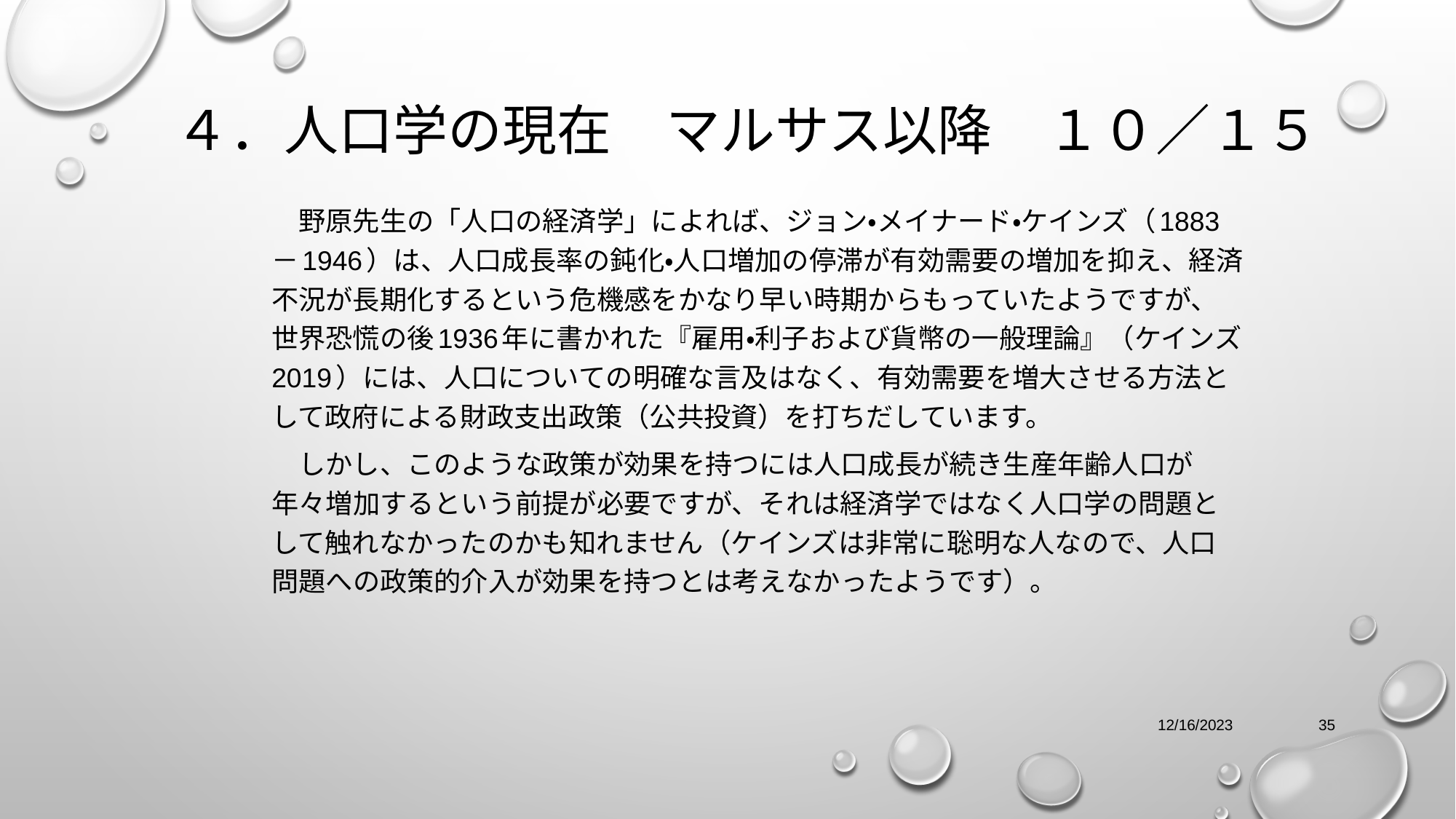

# ４．人口学の現在　マルサス以降　１０／１５
　野原先生の「人口の経済学」によれば、ジョン・メイナード・ケインズ（1883－1946）は、人口成長率の鈍化・人口増加の停滞が有効需要の増加を抑え、経済不況が長期化するという危機感をかなり早い時期からもっていたようですが、世界恐慌の後1936年に書かれた『雇用・利子および貨幣の一般理論』（ケインズ2019）には、人口についての明確な言及はなく、有効需要を増大させる方法として政府による財政支出政策（公共投資）を打ちだしています。
　しかし、このような政策が効果を持つには人口成長が続き生産年齢人口が年々増加するという前提が必要ですが、それは経済学ではなく人口学の問題として触れなかったのかも知れません（ケインズは非常に聡明な人なので、人口問題への政策的介入が効果を持つとは考えなかったようです）。
12/16/2023
35